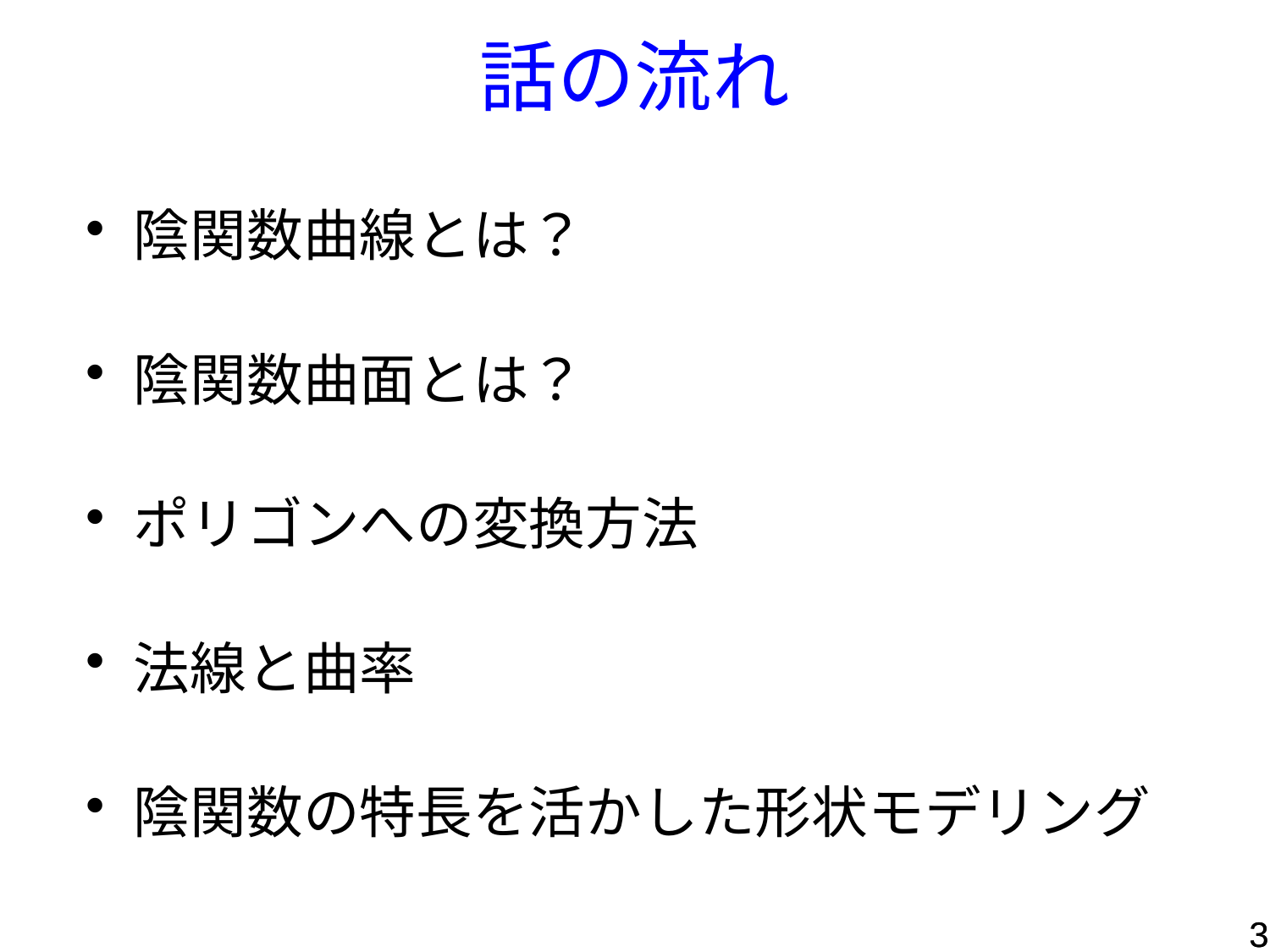

話の流れ
陰関数曲線とは？

陰関数曲面とは？

ポリゴンへの変換方法

法線と曲率

陰関数の特長を活かした形状モデリング

3
3